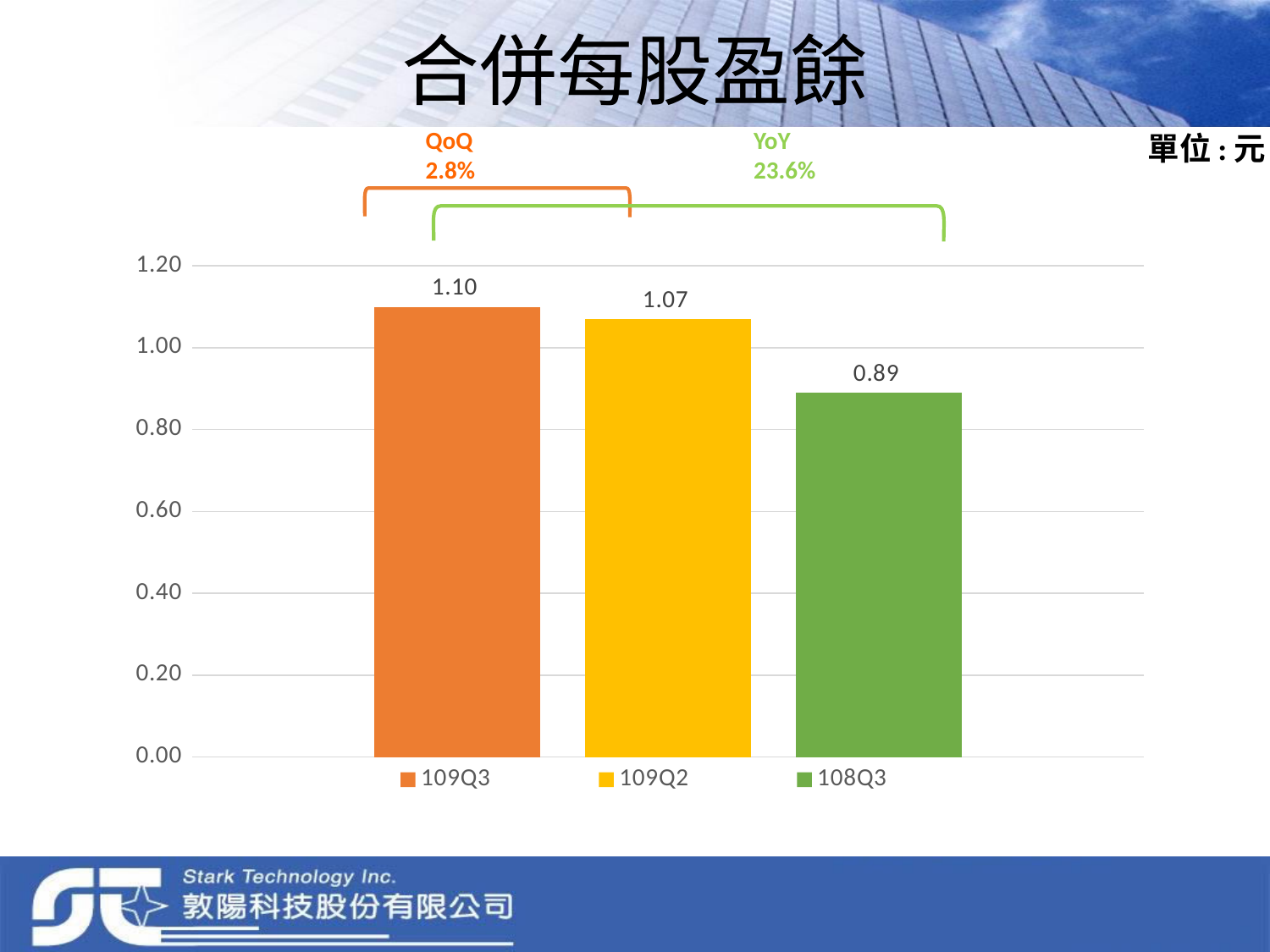

# 合併每股盈餘
QoQ
2.8%

YoY
23.6%

單位:元

### Chart

| Category | 109Q3 | 109Q2 | 108Q3 |
|---|---|---|---|
| EPS | 1.1 | 1.07 | 0.89 |